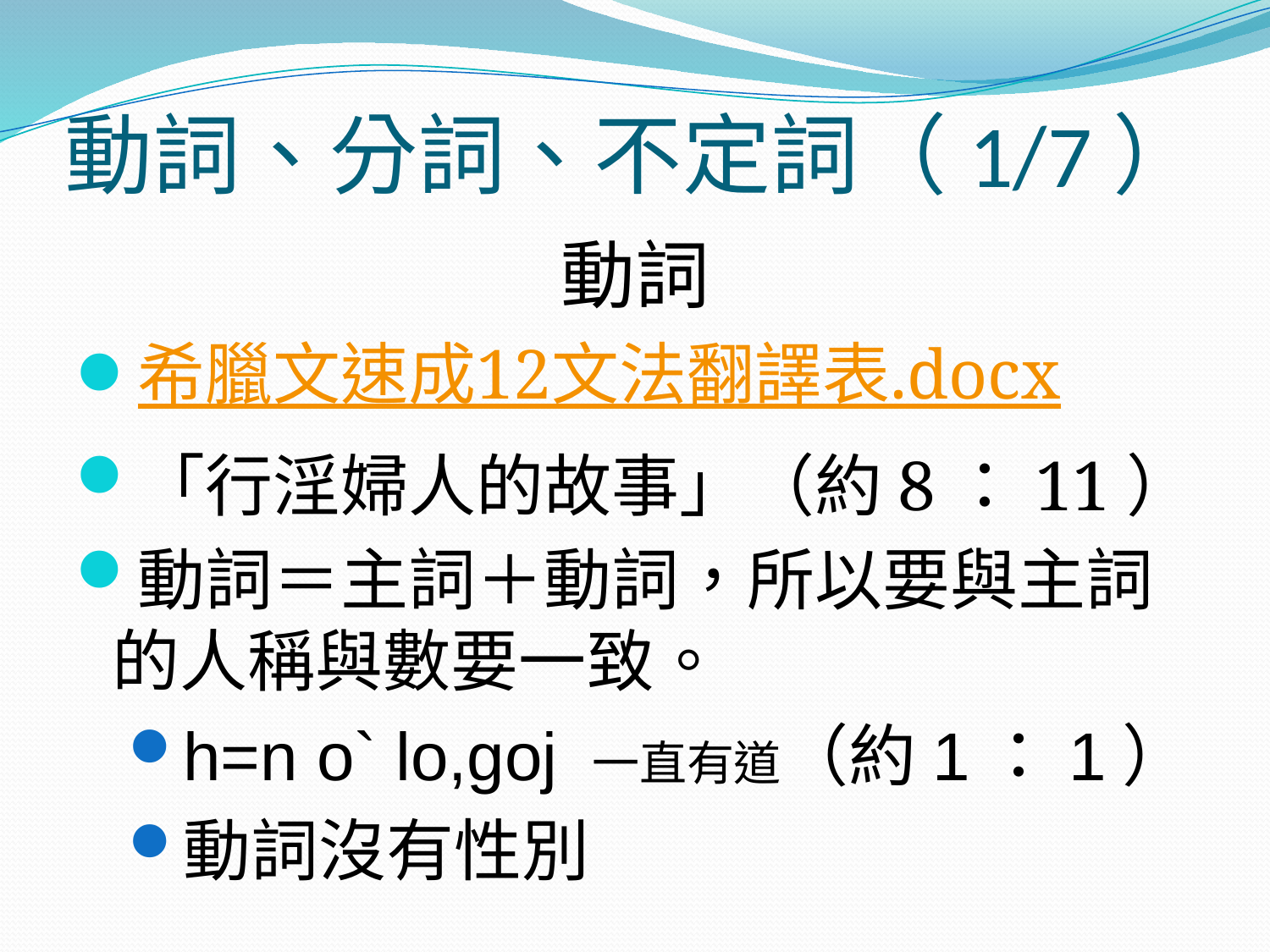

# 動詞、分詞、不定詞（1/7）
動詞
希臘文速成12文法翻譯表.docx
「行淫婦人的故事」（約8：11）
動詞＝主詞＋動詞，所以要與主詞的人稱與數要一致。
h=n o` lo,goj 一直有道（約1：1）
動詞沒有性別